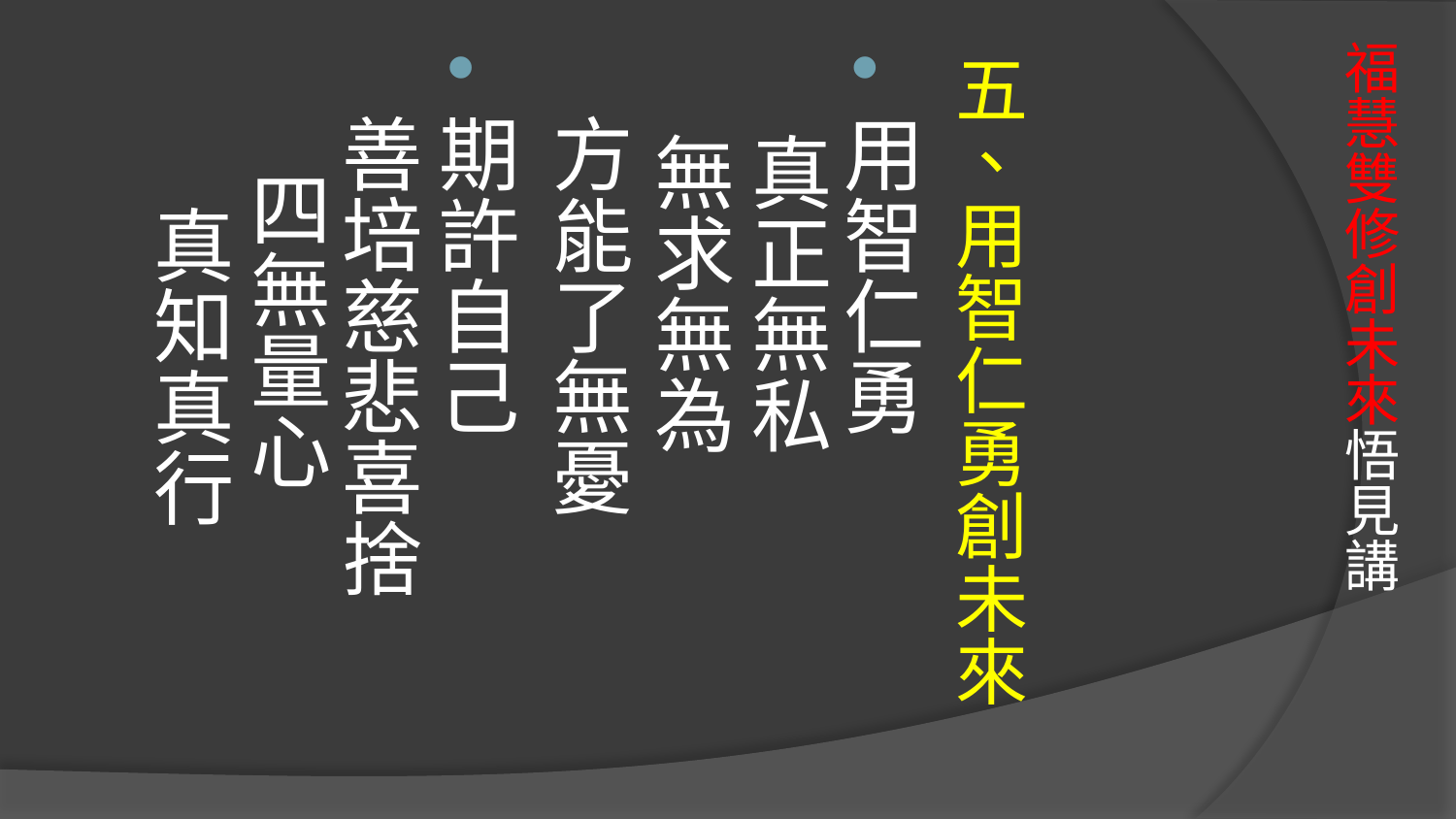

五、用智仁勇創未來
用智仁勇                    真正無私                   無求無為                方能了無憂
期許自己　            善培慈悲喜捨             四無量心                     真知真行

# 福慧雙修創未來悟見講